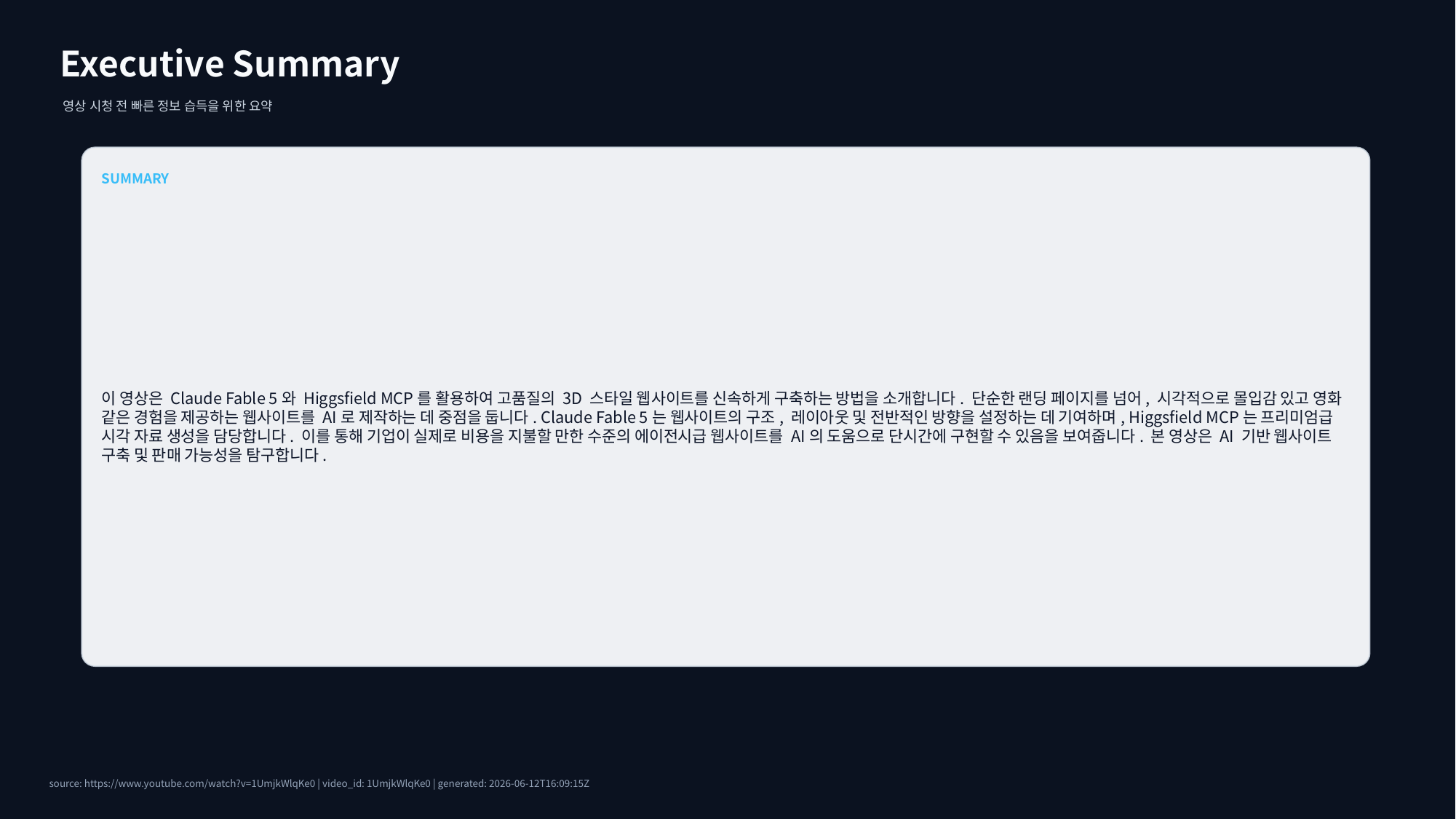

Executive Summary
영상 시청 전 빠른 정보 습득을 위한 요약

SUMMARY
이 영상은 Claude Fable 5와 Higgsfield MCP를 활용하여 고품질의 3D 스타일 웹사이트를 신속하게 구축하는 방법을 소개합니다. 단순한 랜딩 페이지를 넘어, 시각적으로 몰입감 있고 영화 같은 경험을 제공하는 웹사이트를 AI로 제작하는 데 중점을 둡니다. Claude Fable 5는 웹사이트의 구조, 레이아웃 및 전반적인 방향을 설정하는 데 기여하며, Higgsfield MCP는 프리미엄급 시각 자료 생성을 담당합니다. 이를 통해 기업이 실제로 비용을 지불할 만한 수준의 에이전시급 웹사이트를 AI의 도움으로 단시간에 구현할 수 있음을 보여줍니다. 본 영상은 AI 기반 웹사이트 구축 및 판매 가능성을 탐구합니다.
source: https://www.youtube.com/watch?v=1UmjkWlqKe0 | video_id: 1UmjkWlqKe0 | generated: 2026-06-12T16:09:15Z